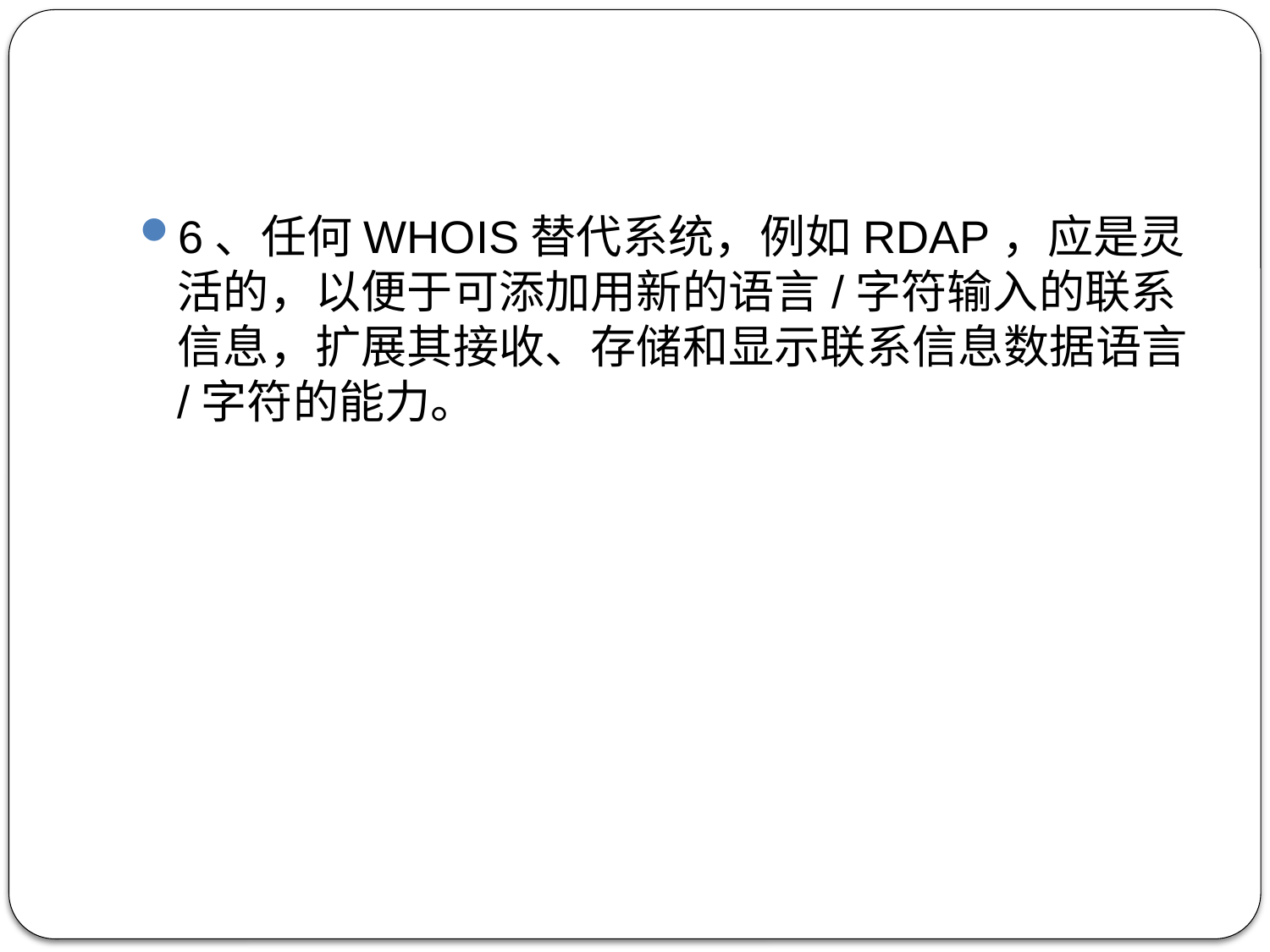

#
6、任何WHOIS替代系统，例如RDAP，应是灵活的，以便于可添加用新的语言/字符输入的联系信息，扩展其接收、存储和显示联系信息数据语言/字符的能力。